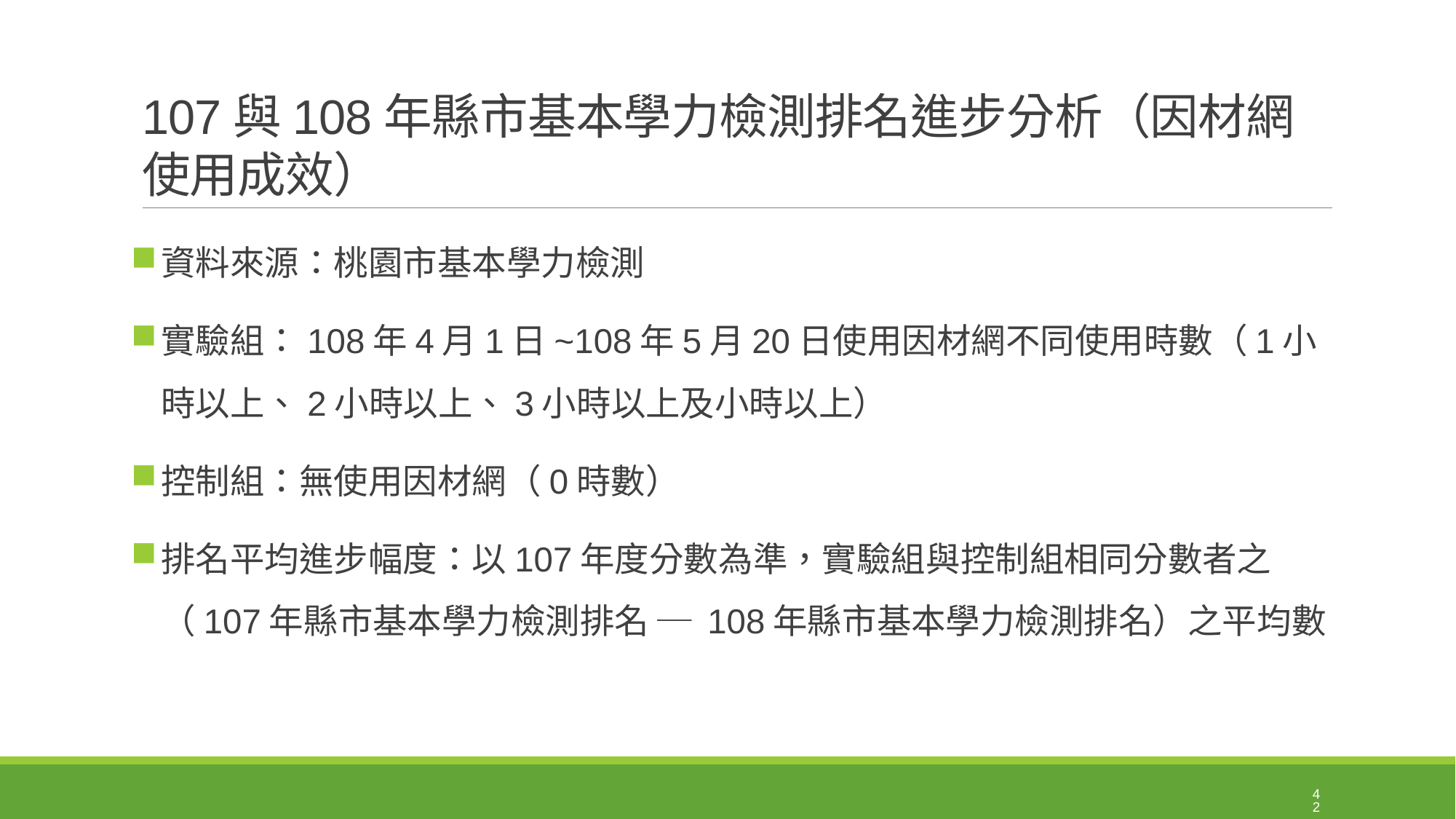

# 107與108年縣市基本學力檢測排名進步分析（因材網使用成效）
資料來源：桃園市基本學力檢測
實驗組：108年4月1日~108年5月20日使用因材網不同使用時數（1小時以上、2小時以上、3小時以上及小時以上）
控制組：無使用因材網（0時數）
排名平均進步幅度：以107年度分數為準，實驗組與控制組相同分數者之（107年縣市基本學力檢測排名 ─ 108年縣市基本學力檢測排名）之平均數

42